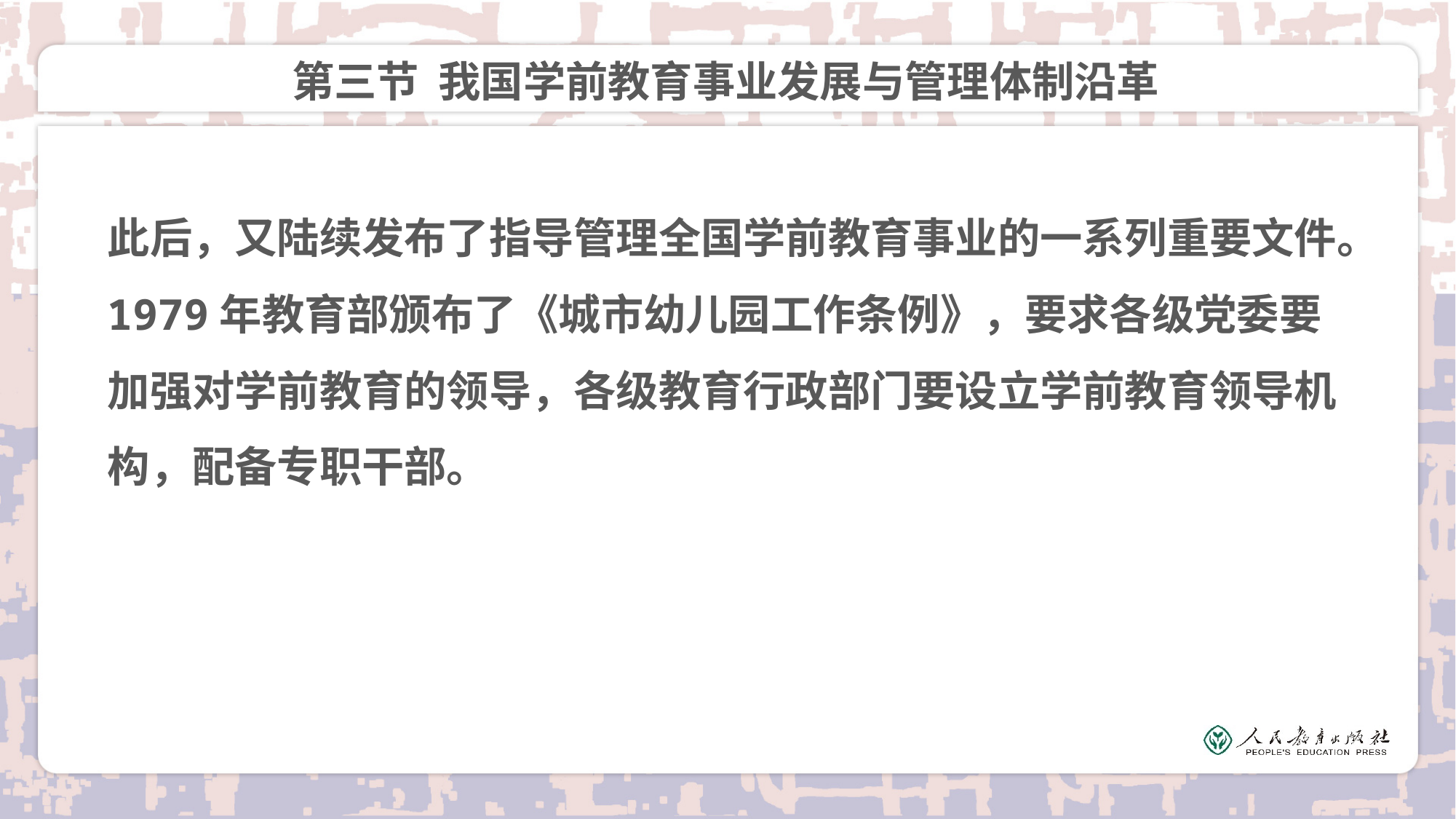

# 第三节  我国学前教育事业发展与管理体制沿革
此后，又陆续发布了指导管理全国学前教育事业的一系列重要文件。1979年教育部颁布了《城市幼儿园工作条例》，要求各级党委要加强对学前教育的领导，各级教育行政部门要设立学前教育领导机构，配备专职干部。